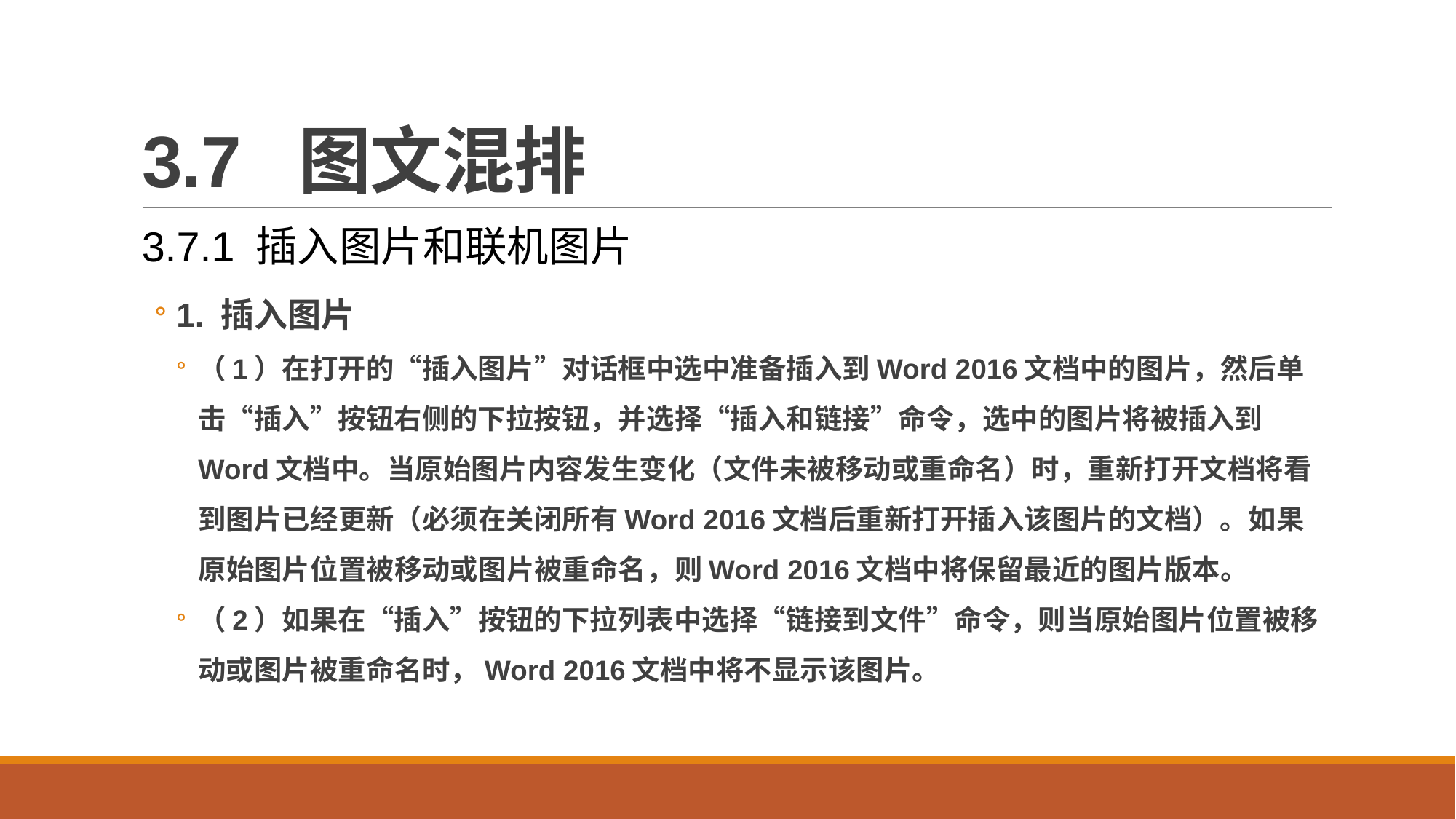

# 3.7  图文混排
3.7.1 插入图片和联机图片
1. 插入图片
（1）在打开的“插入图片”对话框中选中准备插入到Word 2016文档中的图片，然后单击“插入”按钮右侧的下拉按钮，并选择“插入和链接”命令，选中的图片将被插入到Word文档中。当原始图片内容发生变化（文件未被移动或重命名）时，重新打开文档将看到图片已经更新（必须在关闭所有Word 2016文档后重新打开插入该图片的文档）。如果原始图片位置被移动或图片被重命名，则Word 2016文档中将保留最近的图片版本。
（2）如果在“插入”按钮的下拉列表中选择“链接到文件”命令，则当原始图片位置被移动或图片被重命名时，Word 2016文档中将不显示该图片。